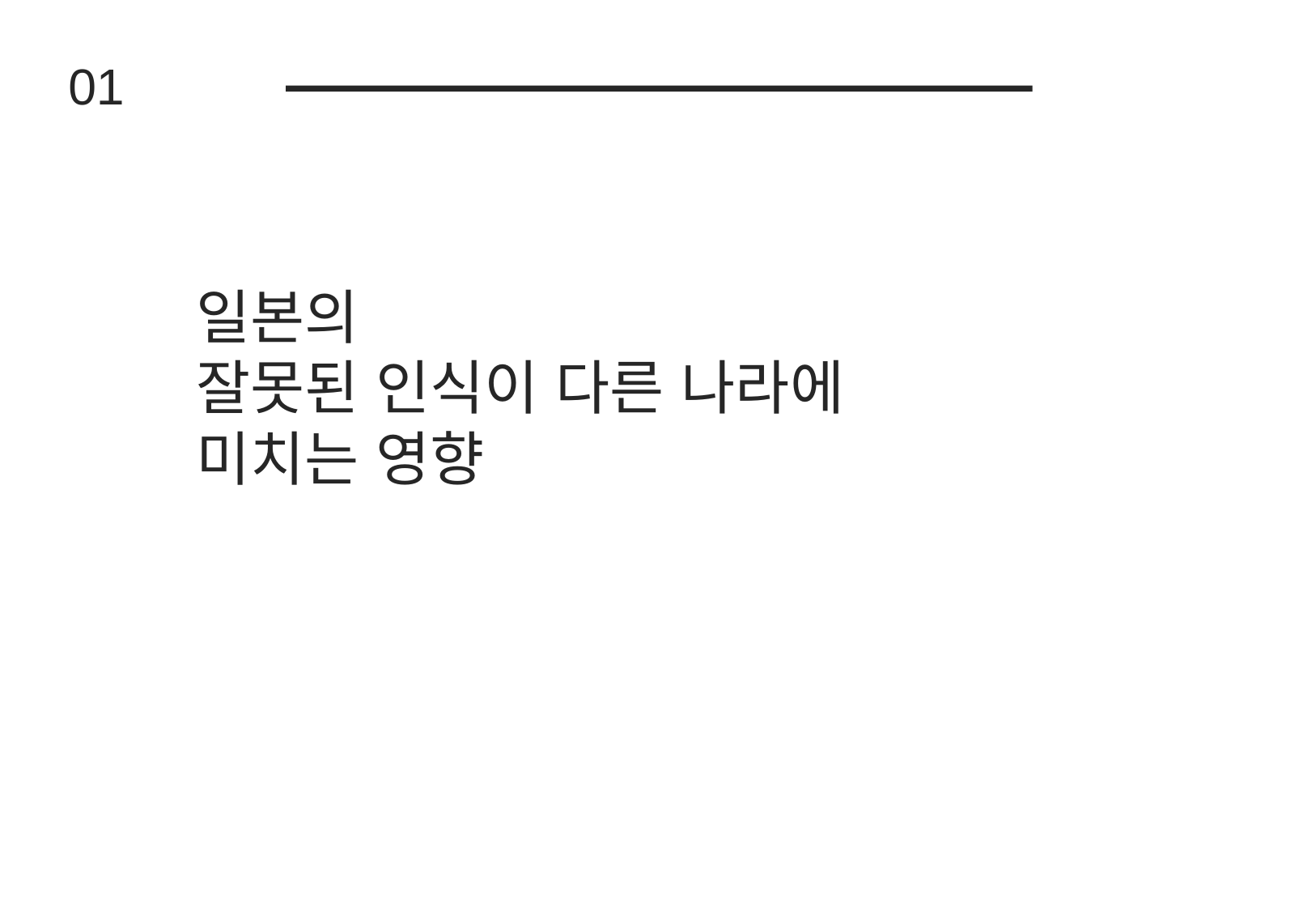

01

일본의
잘못된 인식이 다른 나라에
미치는 영향